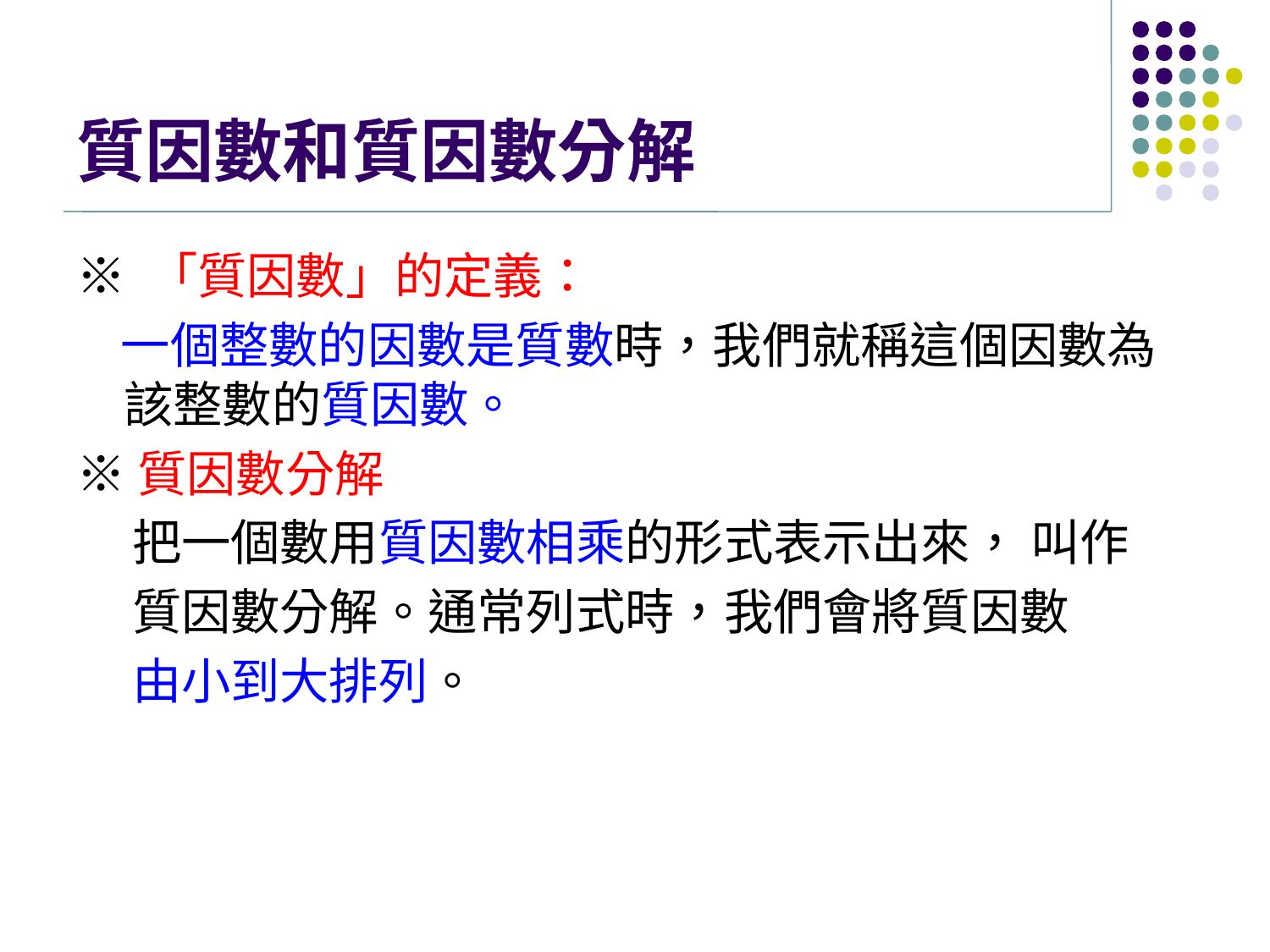

# 質因數和質因數分解
※ 「質因數」的定義：
   一個整數的因數是質數時，我們就稱這個因數為該整數的質因數。
※質因數分解
    把一個數用質因數相乘的形式表示出來， 叫作
    質因數分解。通常列式時，我們會將質因數
    由小到大排列。